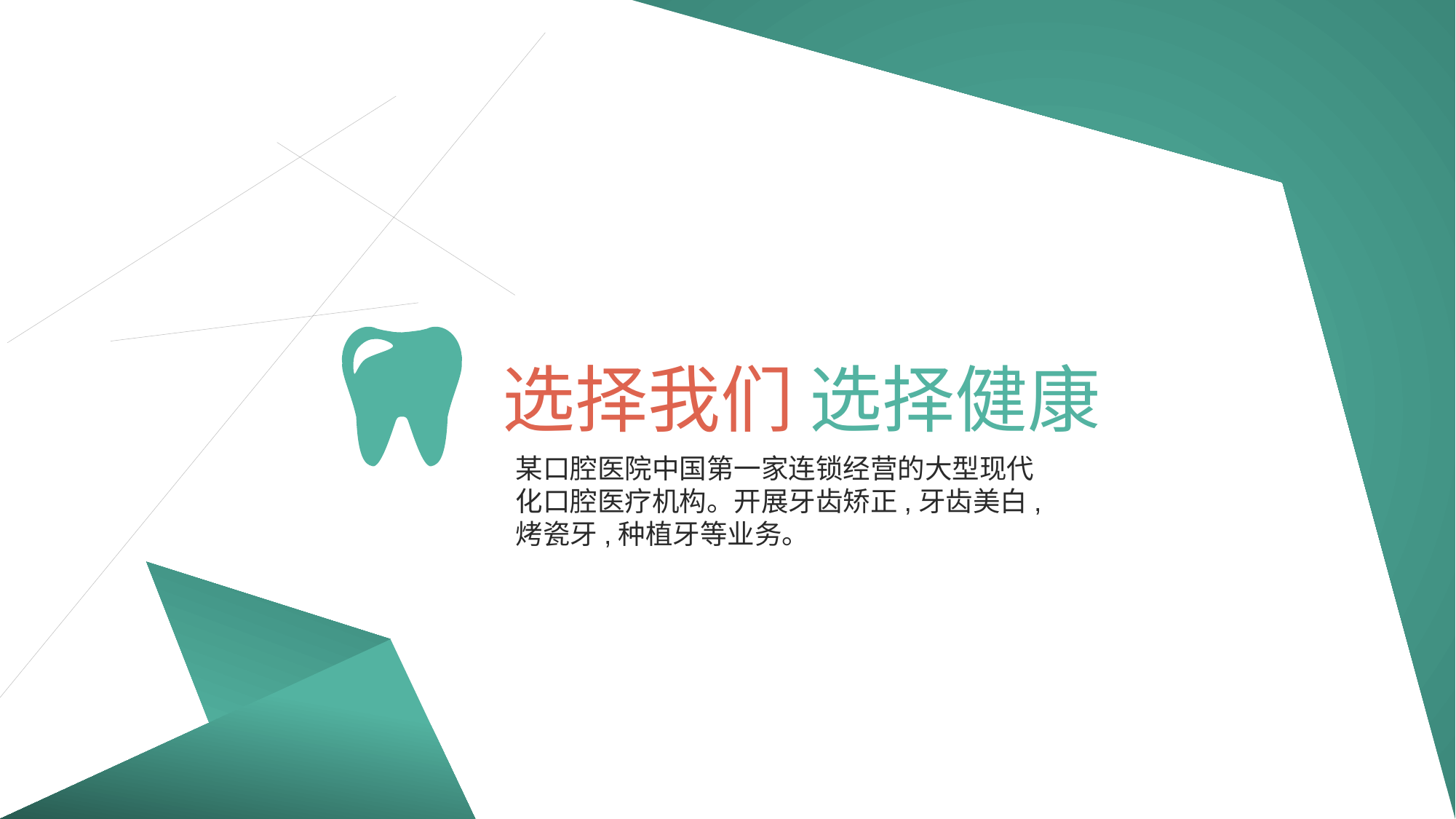

选择我们 选择健康
某口腔医院中国第一家连锁经营的大型现代化口腔医疗机构。开展牙齿矫正,牙齿美白,烤瓷牙,种植牙等业务。